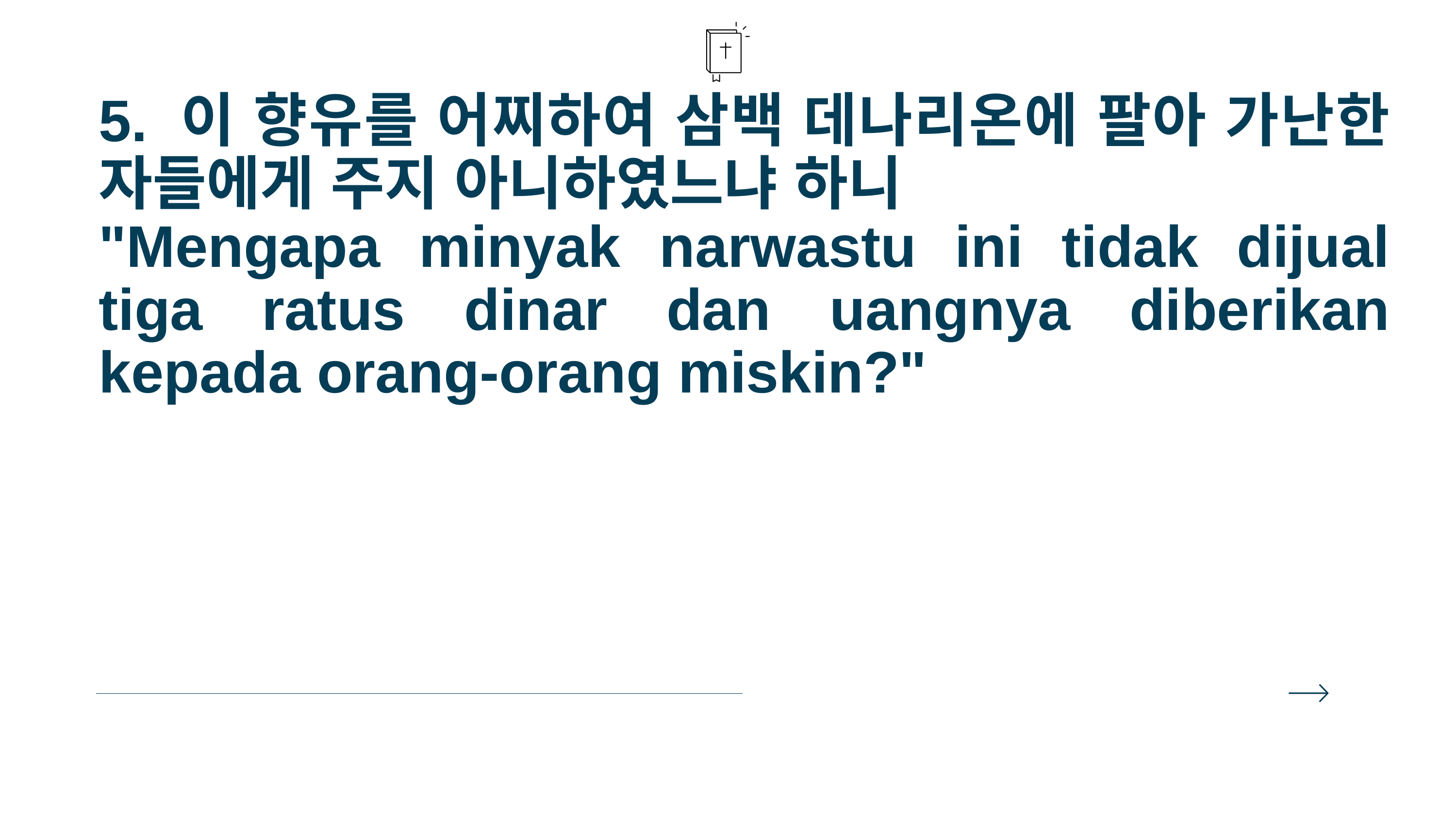

5. 이 향유를 어찌하여 삼백 데나리온에 팔아 가난한 자들에게 주지 아니하였느냐 하니
"Mengapa minyak narwastu ini tidak dijual tiga ratus dinar dan uangnya diberikan kepada orang-orang miskin?"